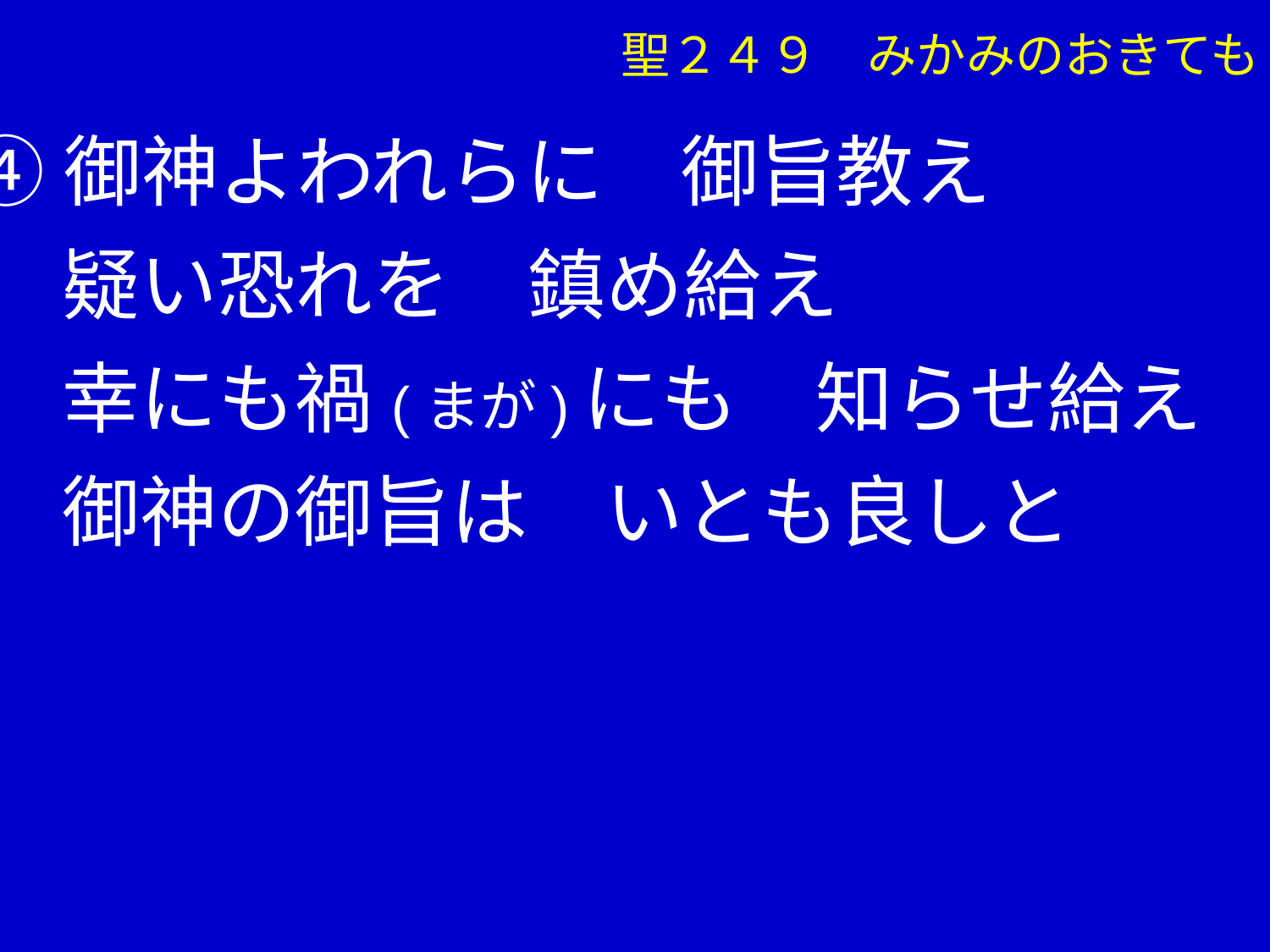

聖２４９　みかみのおきても
④御神よわれらに　御旨教え
　 疑い恐れを　鎮め給え
　 幸にも禍(まが)にも　知らせ給え
　 御神の御旨は　いとも良しと